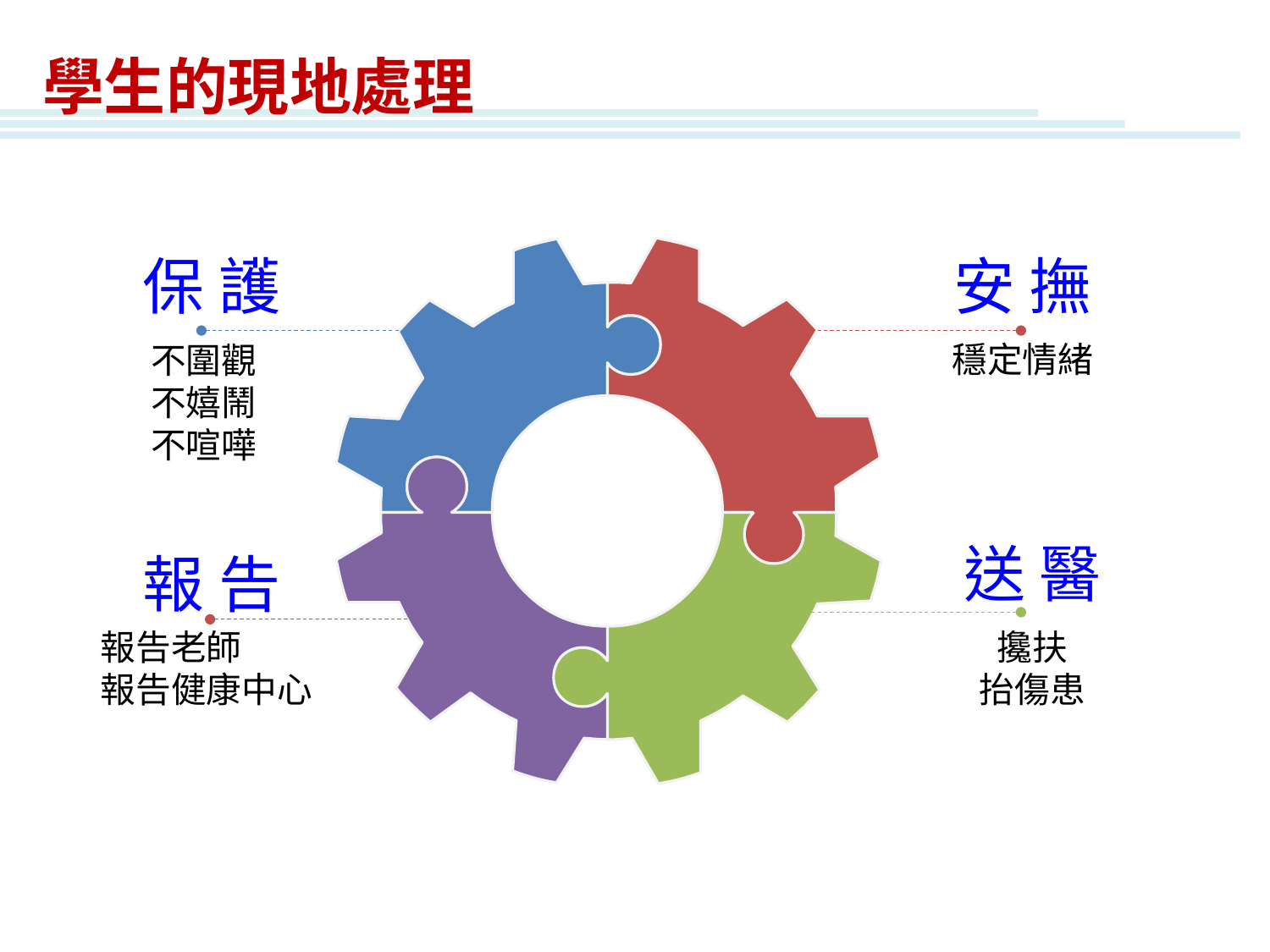

學生的現地處理

保 護
不圍觀
不嬉鬧
不喧嘩
安 撫
穩定情緒
送 醫
攙扶
抬傷患
報 告
報告老師
報告健康中心